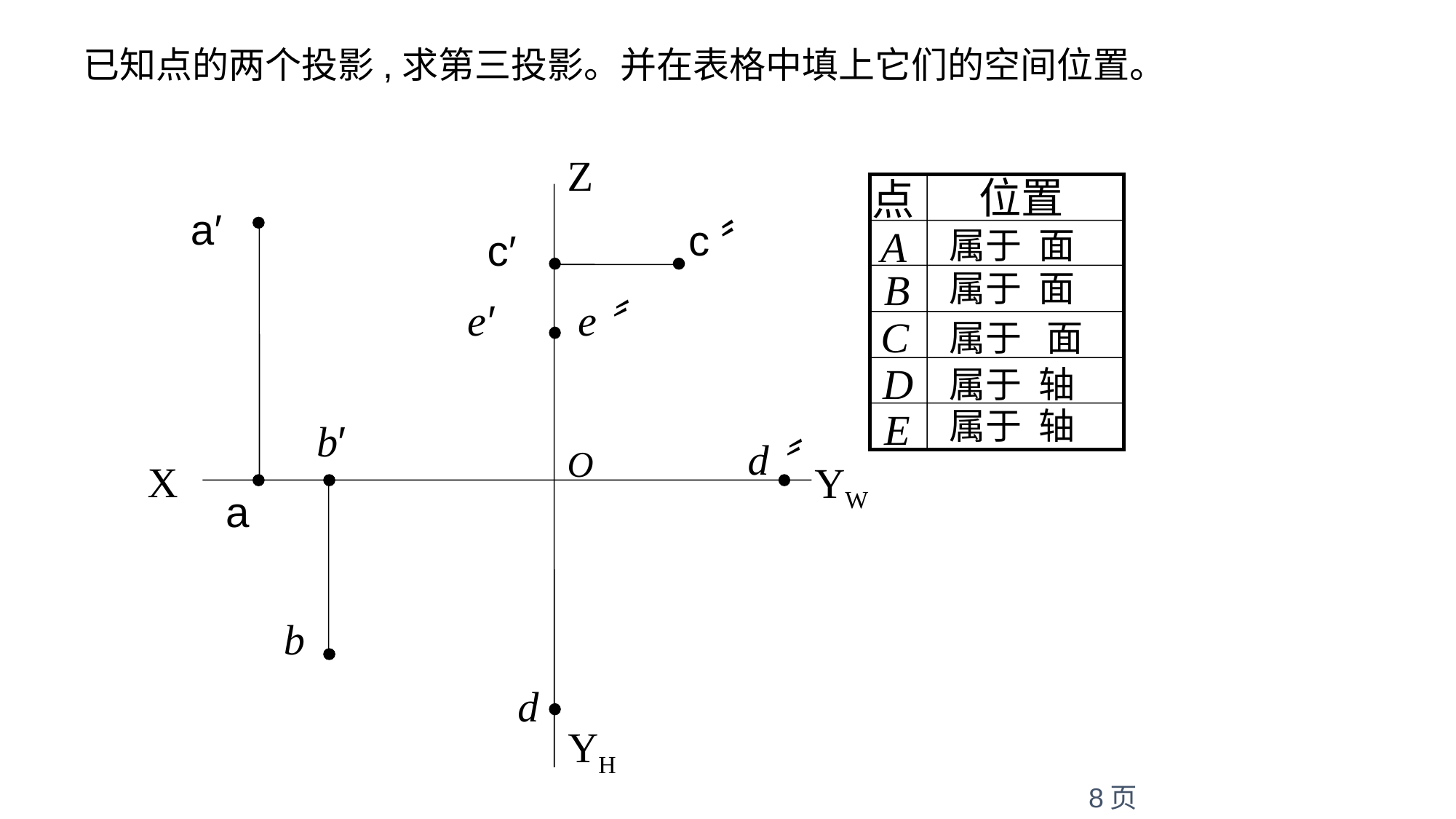

已知点的两个投影,求第三投影。并在表格中填上它们的空间位置。
Z

a′
c〞

c′

e′
e〞

b′
d〞
X
YW

a

b

d

YH
O
位置
点

A
B
C
D
E
属于  面
属于  面
属于   面
属于  轴
属于  轴
8页